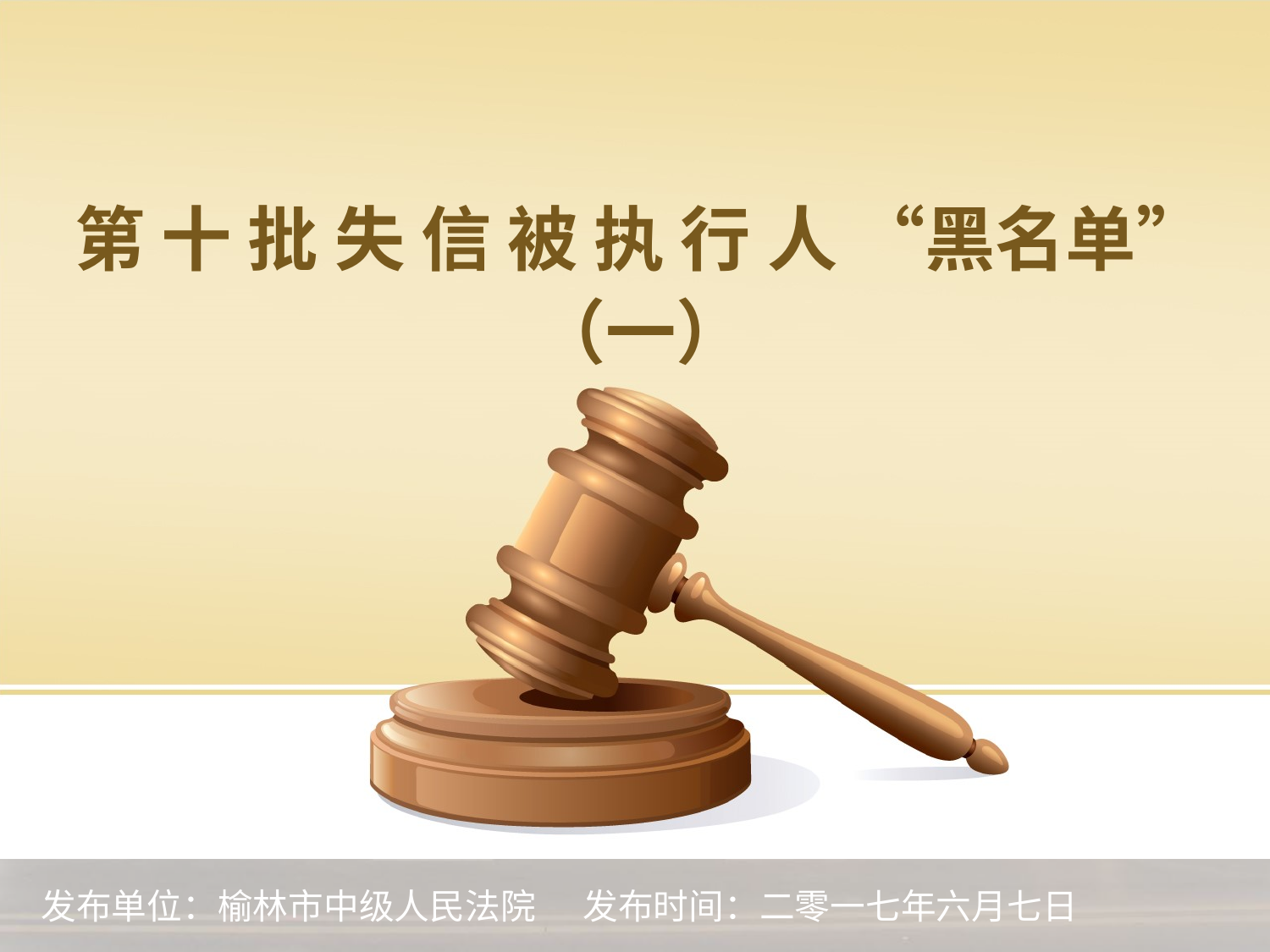

# 第 十 批 失 信 被 执 行 人 “黑名单” （一）
 发布单位：榆林市中级人民法院      发布时间：二零一七年六月七日